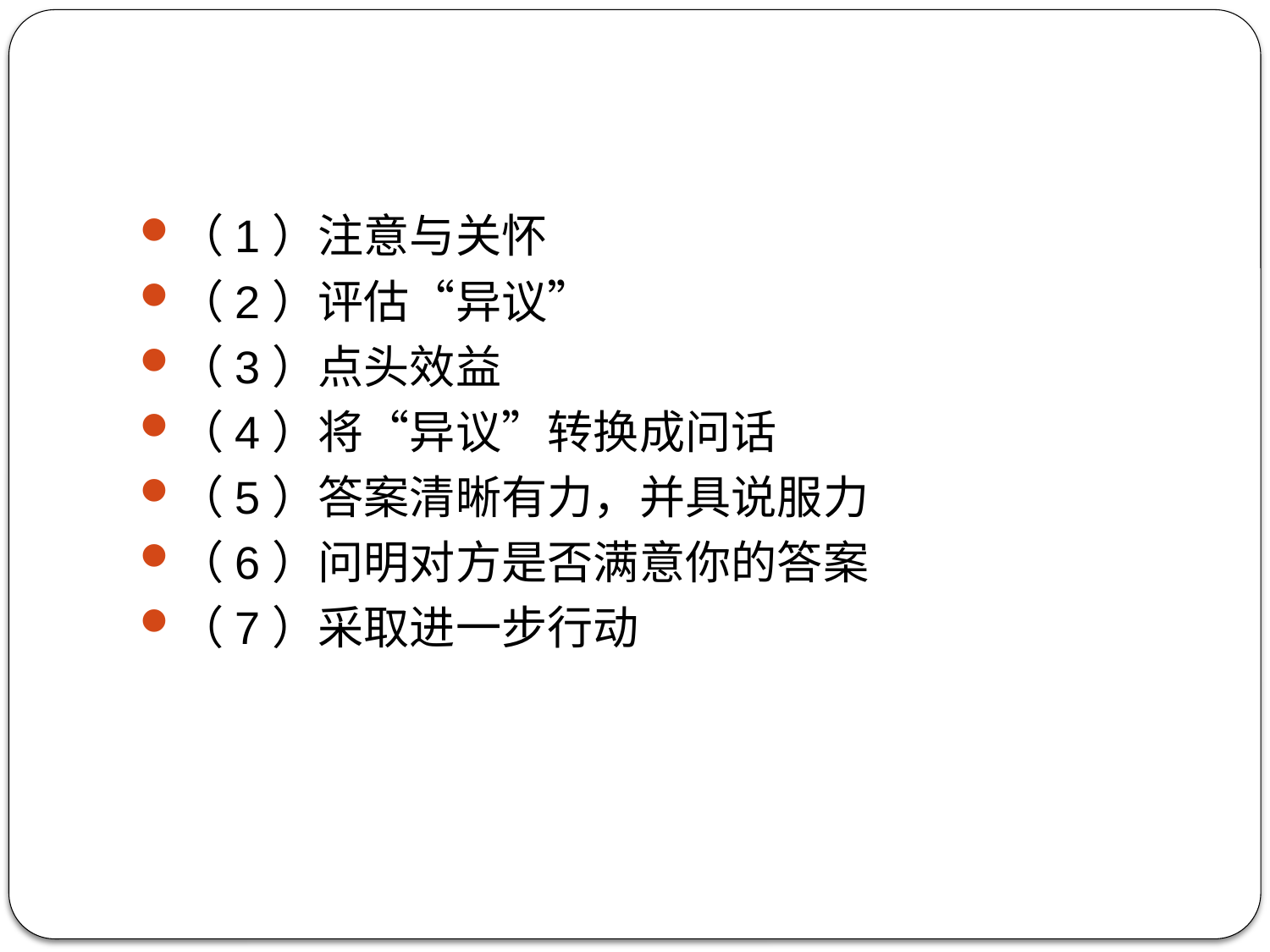

（1）注意与关怀
（2）评估“异议”
（3）点头效益
（4）将“异议”转换成问话
（5）答案清晰有力，并具说服力
（6）问明对方是否满意你的答案
（7）采取进一步行动